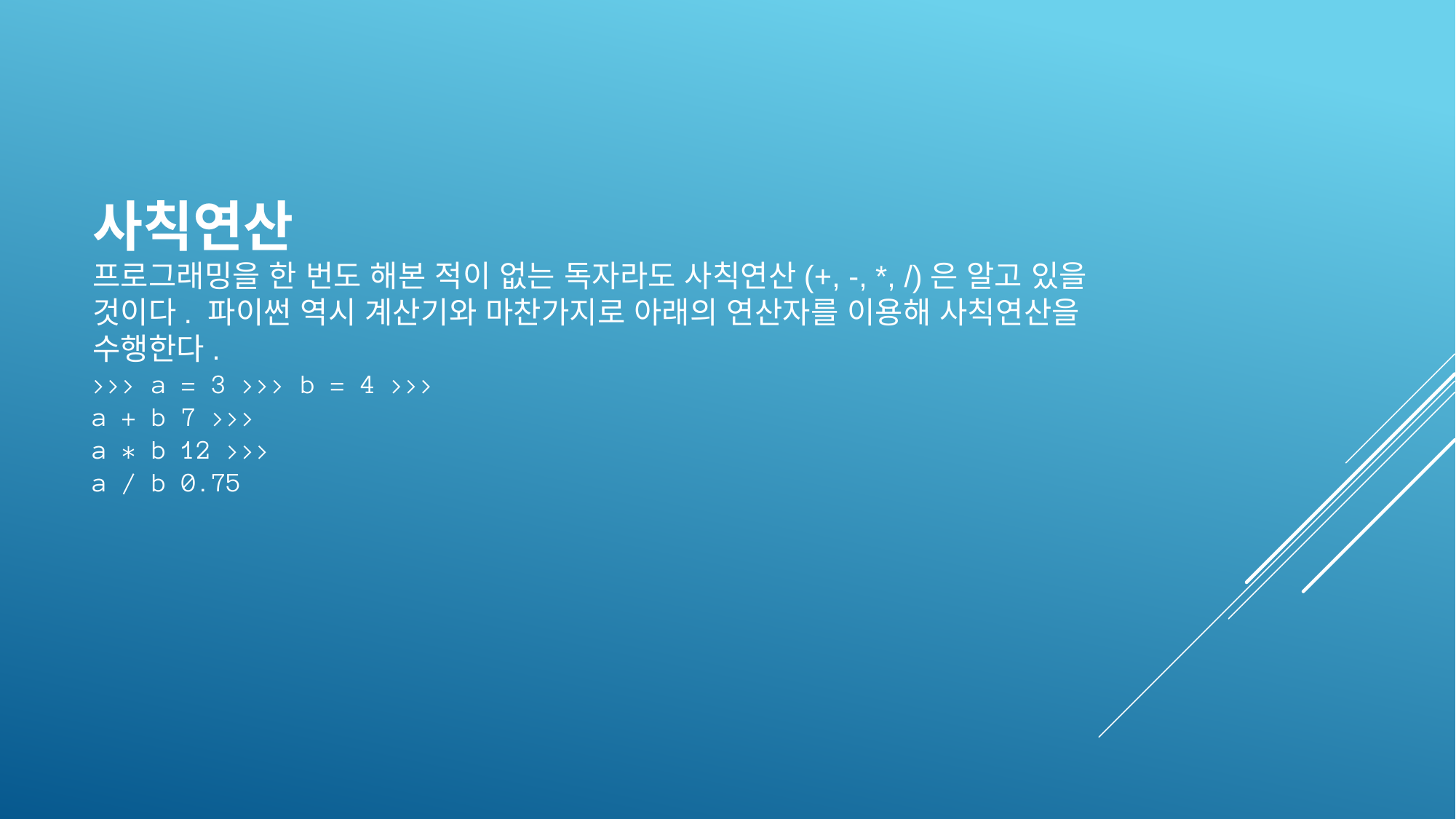

사칙연산
프로그래밍을 한 번도 해본 적이 없는 독자라도 사칙연산(+, -, *, /)은 알고 있을 것이다. 파이썬 역시 계산기와 마찬가지로 아래의 연산자를 이용해 사칙연산을 수행한다.
>>> a = 3 >>> b = 4 >>>
a + b 7 >>>
a * b 12 >>>
a / b 0.75
#